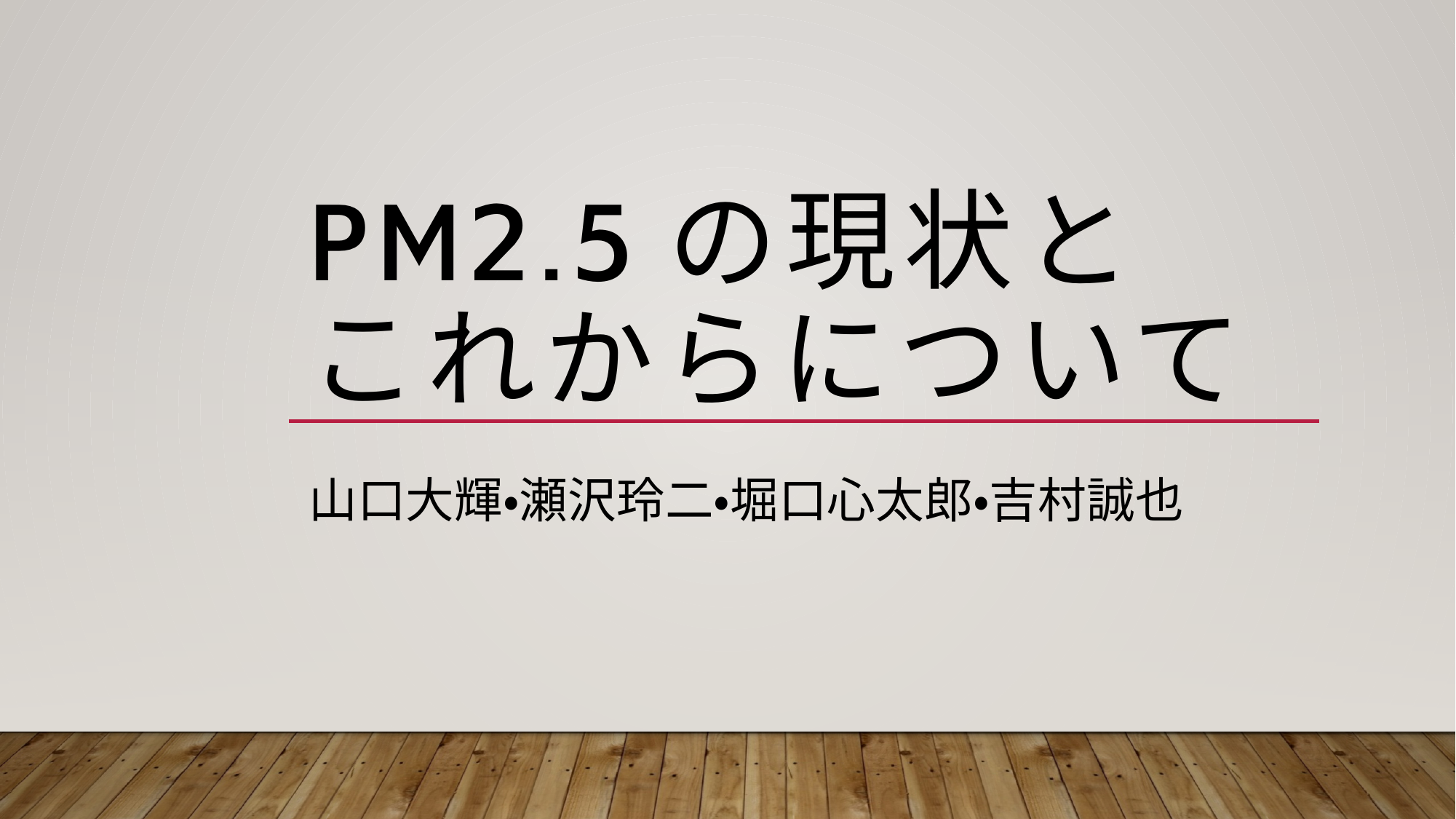

# PM2.5の現状と これからについて
山口大輝・瀬沢玲二・堀口心太郎・吉村誠也